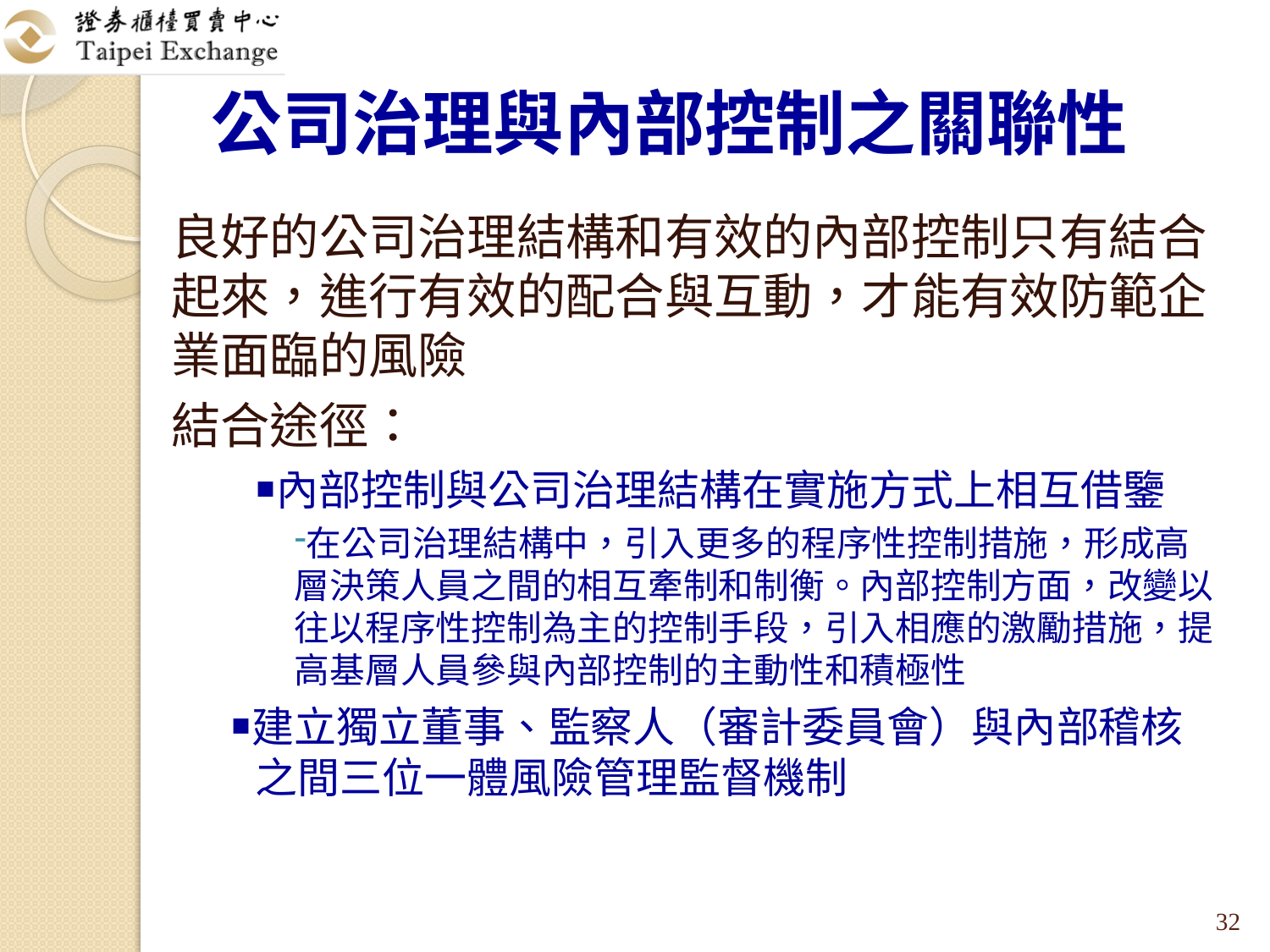

# 公司治理與內部控制之關聯性
良好的公司治理結構和有效的內部控制只有結合起來，進行有效的配合與互動，才能有效防範企業面臨的風險
結合途徑：
￭內部控制與公司治理結構在實施方式上相互借鑒
在公司治理結構中，引入更多的程序性控制措施，形成高層決策人員之間的相互牽制和制衡。內部控制方面，改變以往以程序性控制為主的控制手段，引入相應的激勵措施，提高基層人員參與內部控制的主動性和積極性
￭建立獨立董事、監察人（審計委員會）與內部稽核之間三位一體風險管理監督機制

32